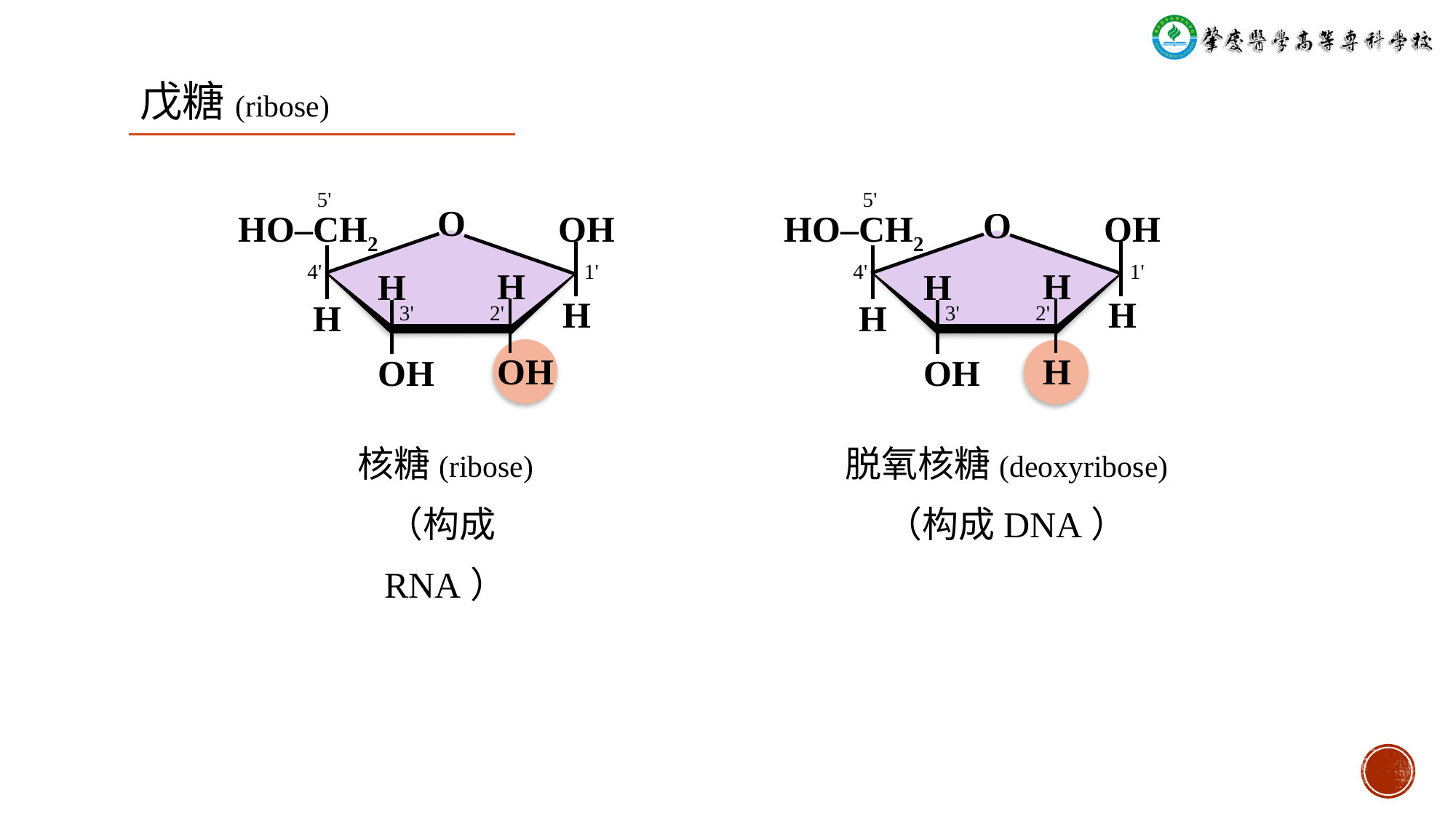

戊糖(ribose)
5'
5'
O
O
OH
OH
HO‒CH2
HO‒CH2

1'
1'
4'
4'
H
H
H
H
H
H
H
H

3'
2'
3'
2'

OH
H
OH
OH
核糖(ribose)
（构成RNA）
脱氧核糖(deoxyribose)
（构成DNA）